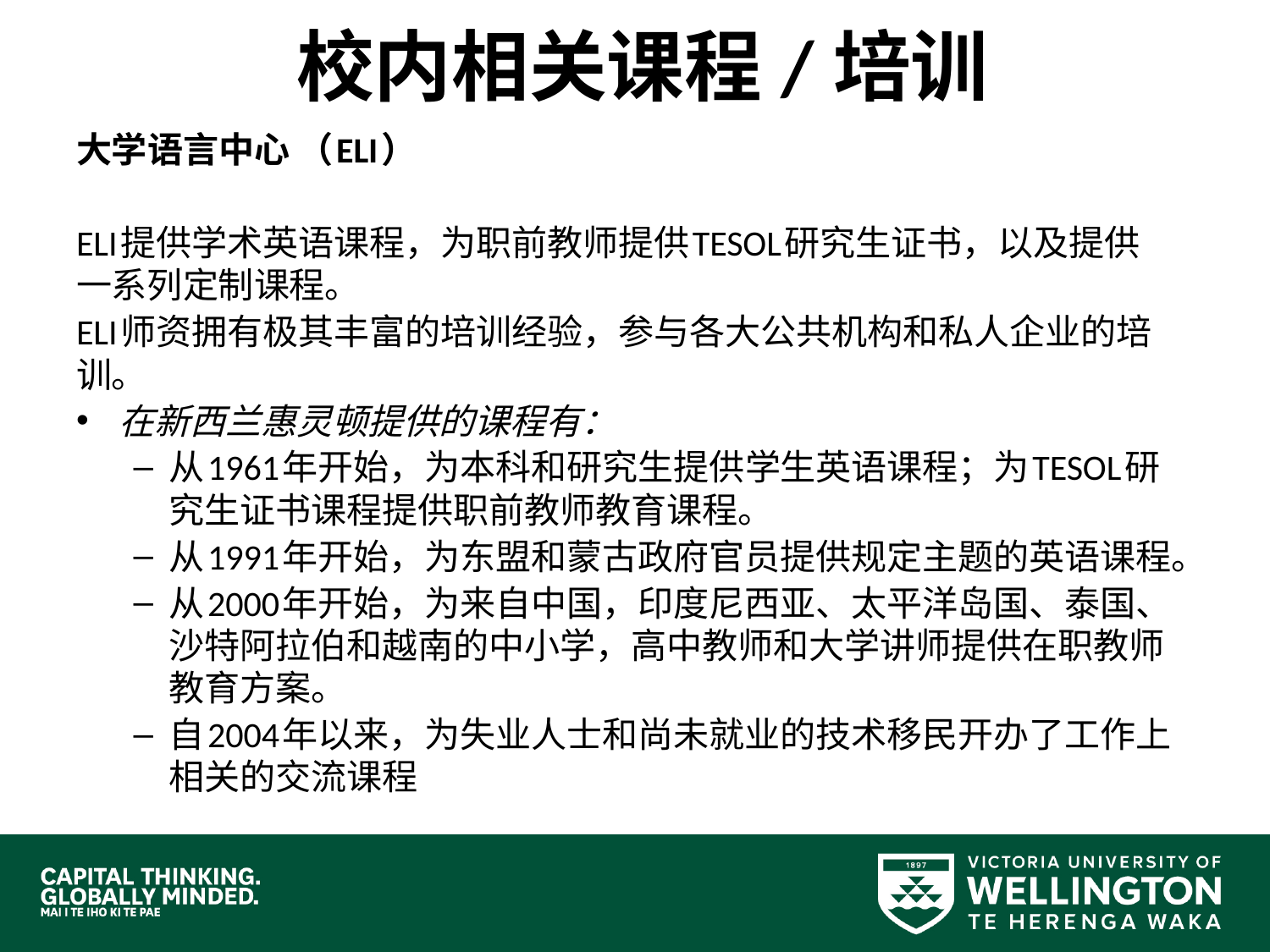

# 校内相关课程/培训
大学语言中心 （ELI）

ELI提供学术英语课程，为职前教师提供TESOL研究生证书，以及提供一系列定制课程。
ELI师资拥有极其丰富的培训经验，参与各大公共机构和私人企业的培训。
在新西兰惠灵顿提供的课程有：
从1961年开始，为本科和研究生提供学生英语课程；为TESOL研究生证书课程提供职前教师教育课程。
从1991年开始，为东盟和蒙古政府官员提供规定主题的英语课程。
从2000年开始，为来自中国，印度尼西亚、太平洋岛国、泰国、沙特阿拉伯和越南的中小学，高中教师和大学讲师提供在职教师教育方案。
自2004年以来，为失业人士和尚未就业的技术移民开办了工作上相关的交流课程